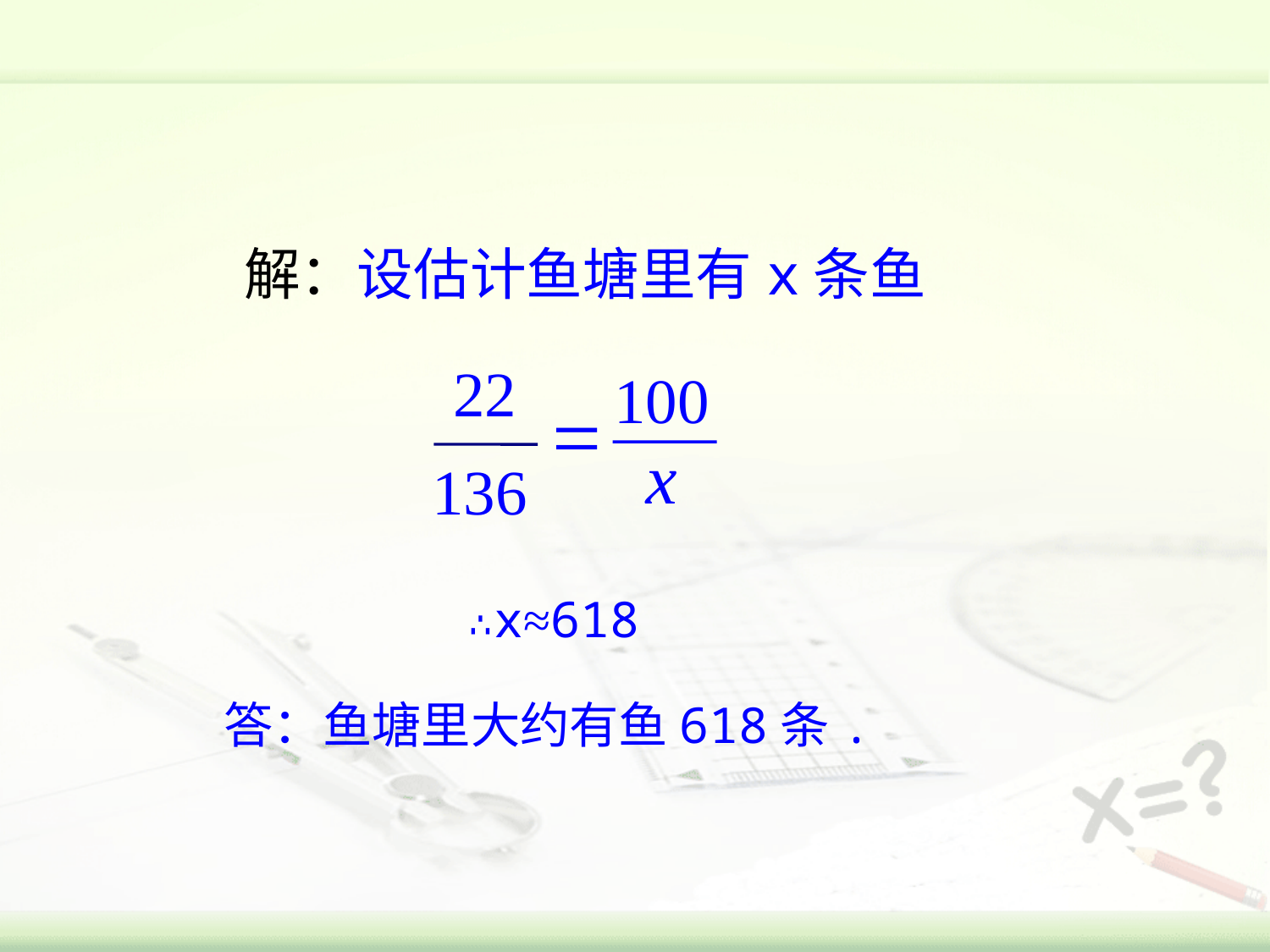

解：设估计鱼塘里有x条鱼

22
100
=
x

136
∴x≈618
答：鱼塘里大约有鱼618条.